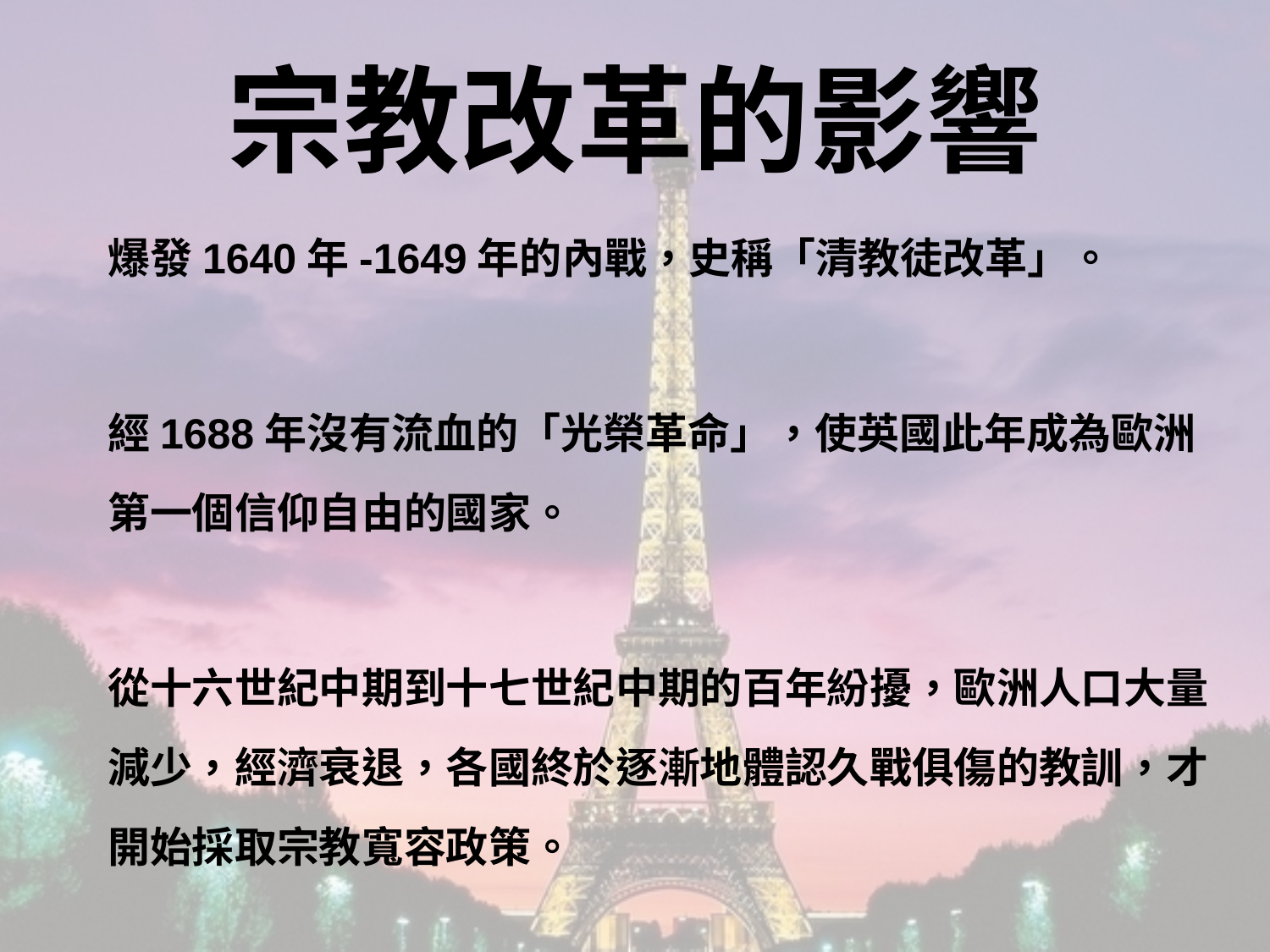

# 宗教改革的影響
爆發1640年-1649年的內戰，史稱「清教徒改革」。

經1688年沒有流血的「光榮革命」，使英國此年成為歐洲第一個信仰自由的國家。

從十六世紀中期到十七世紀中期的百年紛擾，歐洲人口大量減少，經濟衰退，各國終於逐漸地體認久戰俱傷的教訓，才開始採取宗教寬容政策。